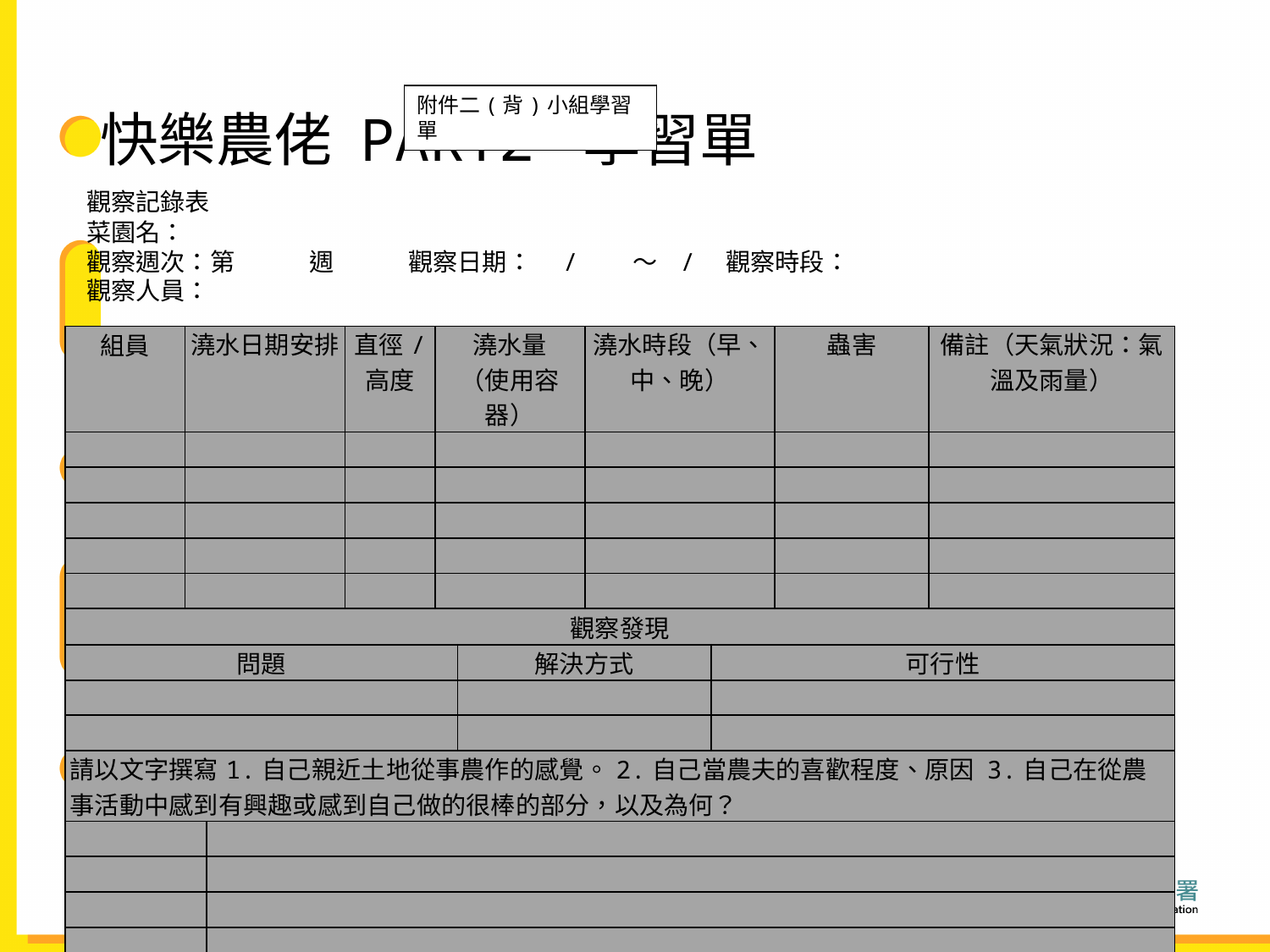

# 快樂農佬 PART2 學習單
附件二(背)小組學習單

觀察記錄表
菜園名：
觀察週次：第　　　週　　　觀察日期：　/　　～   /　觀察時段：
觀察人員：
| 組員 | 澆水日期安排 |  | 直徑/ 高度 | 澆水量 （使用容器） |  | 澆水時段（早、中、晚） |  | 蟲害 | 備註（天氣狀況：氣溫及雨量） |
| --- | --- | --- | --- | --- | --- | --- | --- | --- | --- |
|  |  |  |  |  |  |  |  |  |  |
|  |  |  |  |  |  |  |  |  |  |
|  |  |  |  |  |  |  |  |  |  |
|  |  |  |  |  |  |  |  |  |  |
|  |  |  |  |  |  |  |  |  |  |
| 觀察發現 |  |  |  |  |  |  |  |  |  |
| 問題 |  |  |  |  | 解決方式 |  | 可行性 |  |  |
|  |  |  |  |  |  |  |  |  |  |
|  |  |  |  |  |  |  |  |  |  |
| 請以文字撰寫1.自己親近土地從事農作的感覺。2.自己當農夫的喜歡程度、原因 3.自己在從農事活動中感到有興趣或感到自己做的很棒的部分，以及為何？ |  |  |  |  |  |  |  |  |  |
|  |  |  |  |  |  |  |  |  |  |
|  |  |  |  |  |  |  |  |  |  |
|  |  |  |  |  |  |  |  |  |  |
|  |  |  |  |  |  |  |  |  |  |